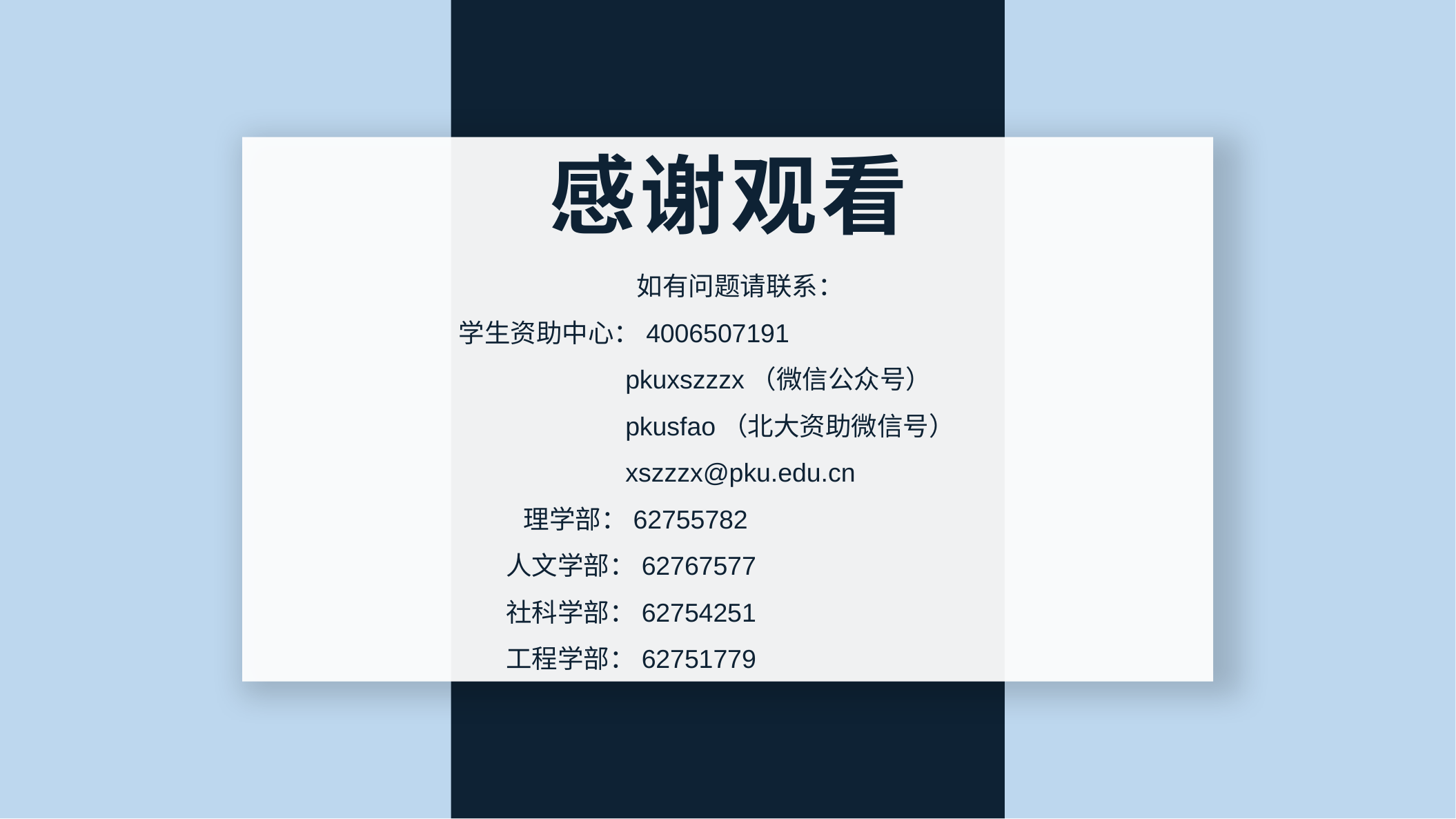

感谢观看
如有问题请联系：
学生资助中心：4006507191
                       pkuxszzzx（微信公众号）
                       pkusfao（北大资助微信号）
                       xszzzx@pku.edu.cn
          理学部：62755782
       人文学部：62767577
       社科学部：62754251
       工程学部：62751779